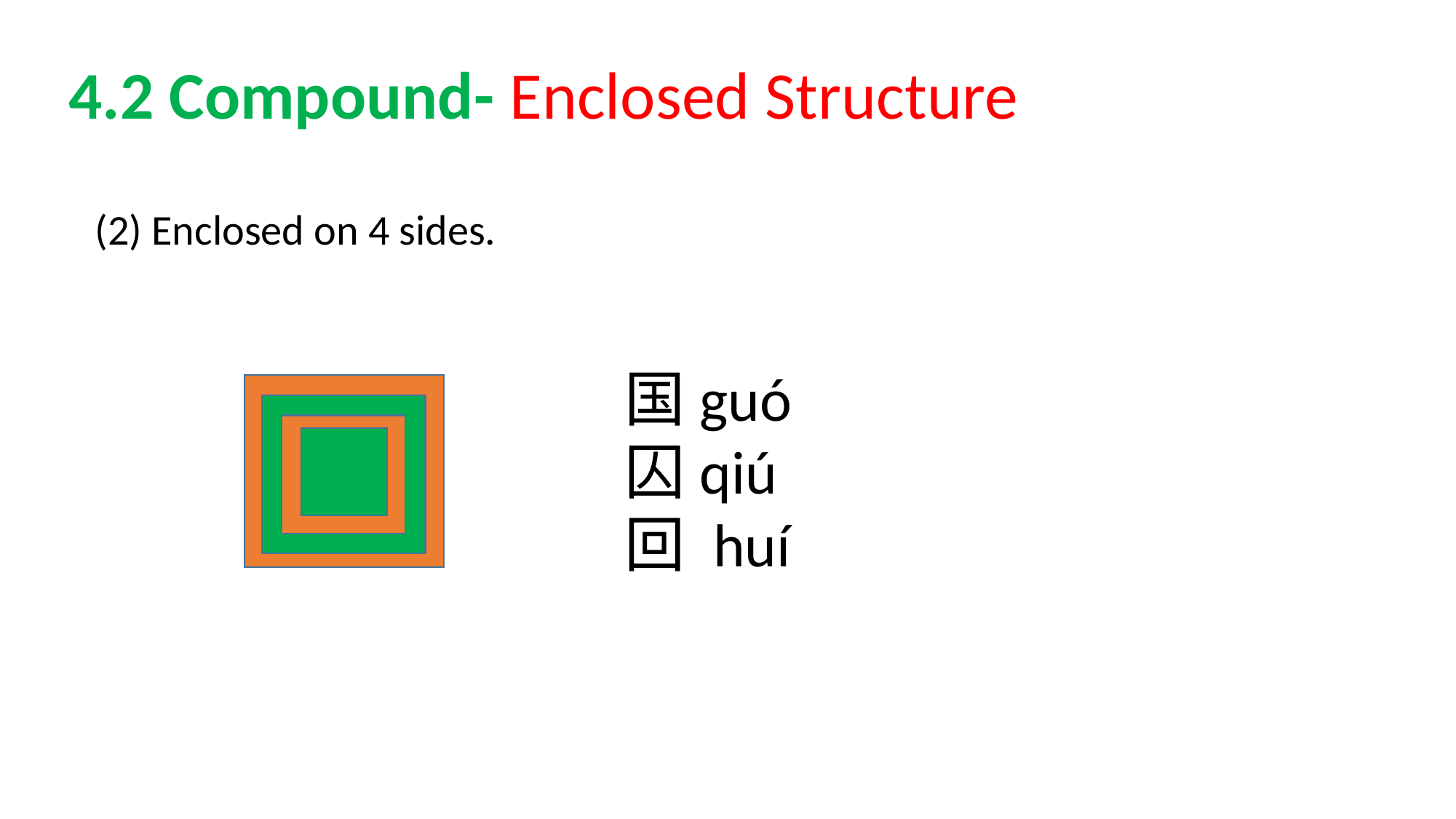

# 4.2 Compound- Enclosed Structure
(2) Enclosed on 4 sides.

国guó
囚qiú
回 huí